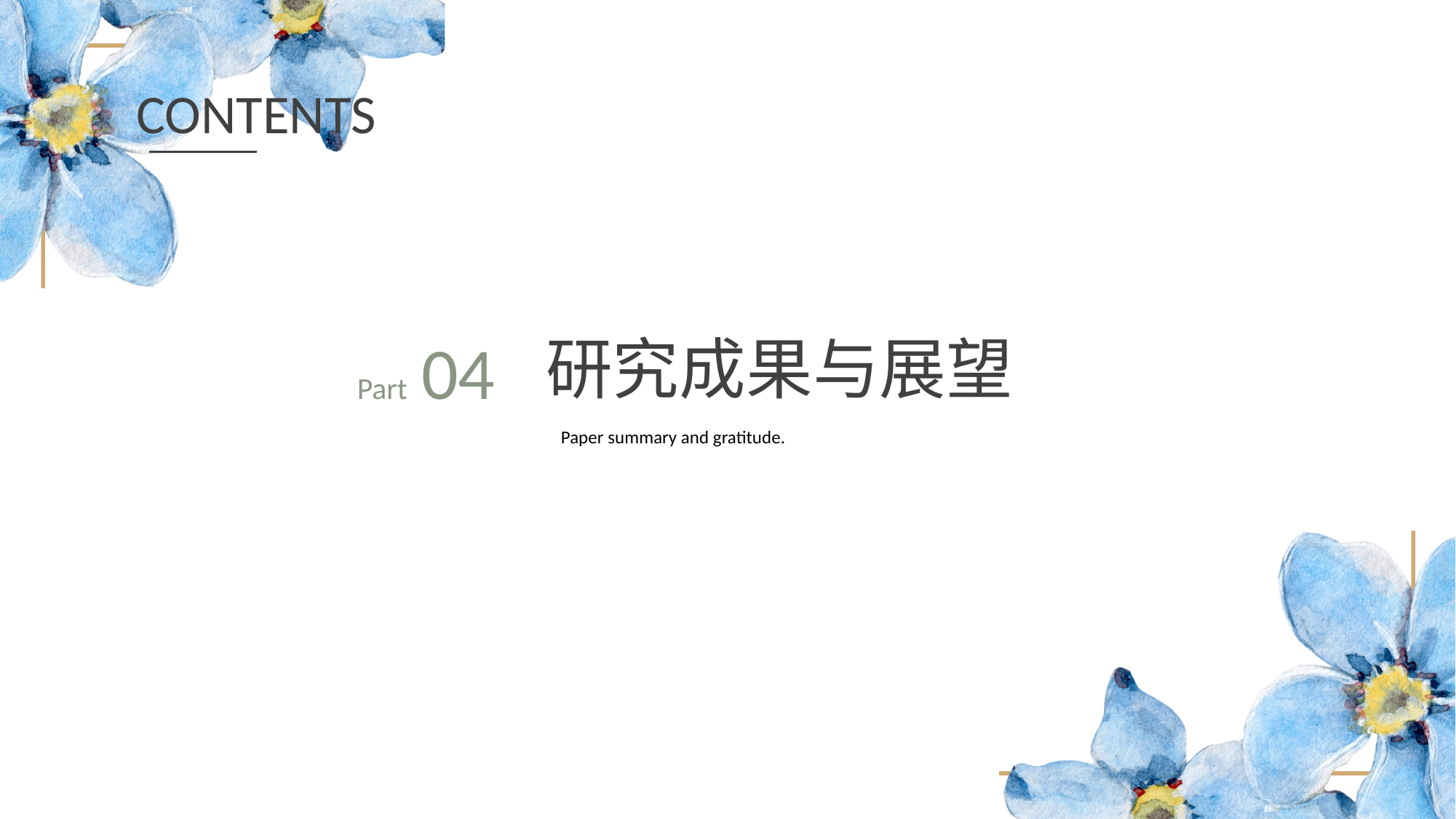

CONTENTS
Part  04
研究成果与展望
Paper summary and gratitude.